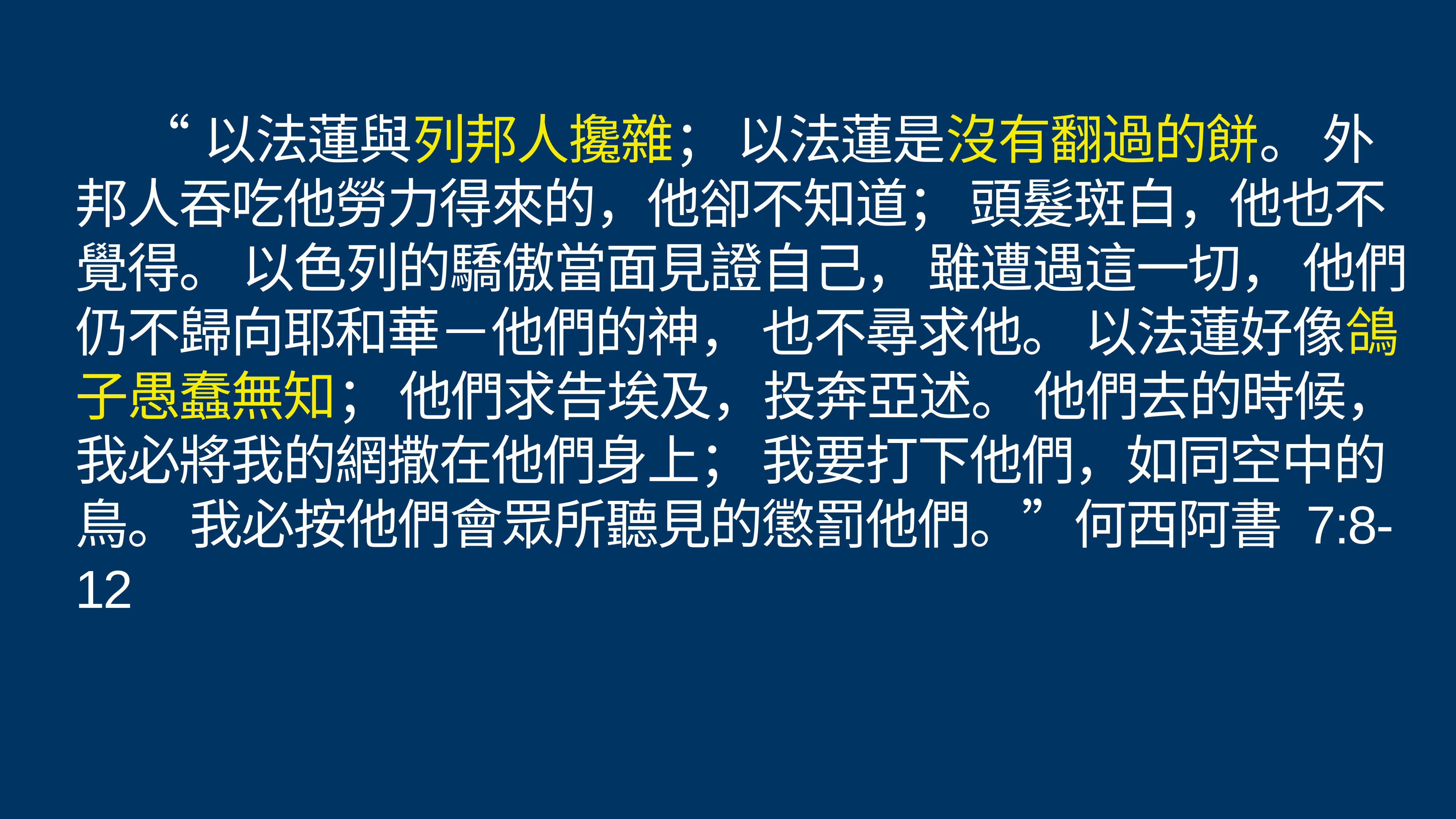

# “以法蓮與列邦人攙雜； 以法蓮是沒有翻過的餅。 外邦人吞吃他勞力得來的，他卻不知道； 頭髮斑白，他也不覺得。 以色列的驕傲當面見證自己， 雖遭遇這一切， 他們仍不歸向耶和華－他們的神， 也不尋求他。 以法蓮好像鴿子愚蠢無知； 他們求告埃及，投奔亞述。 他們去的時候，我必將我的網撒在他們身上； 我要打下他們，如同空中的鳥。 我必按他們會眾所聽見的懲罰他們。”何西阿書 7:8-12